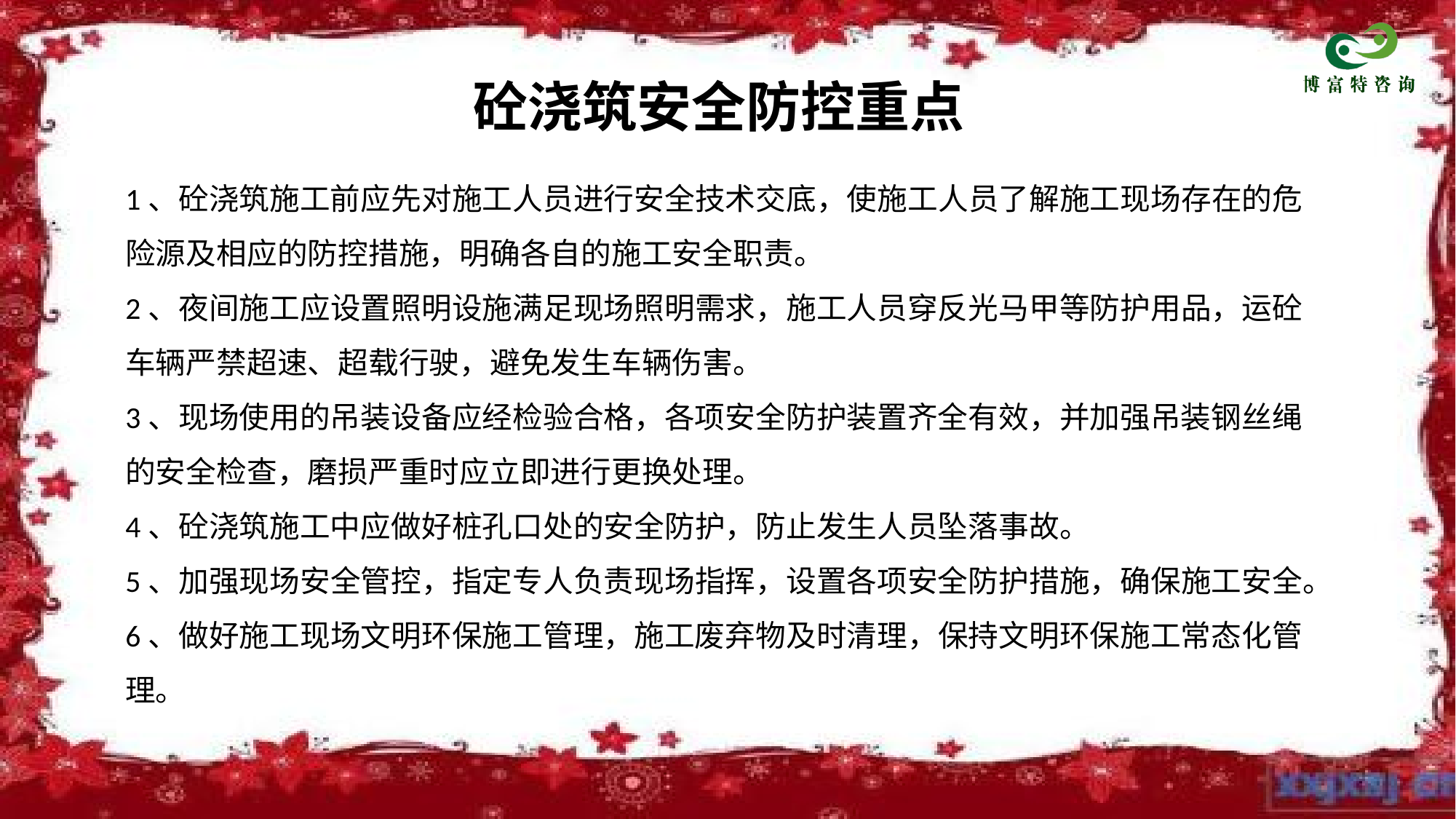

砼浇筑安全防控重点
1、砼浇筑施工前应先对施工人员进行安全技术交底，使施工人员了解施工现场存在的危险源及相应的防控措施，明确各自的施工安全职责。
2、夜间施工应设置照明设施满足现场照明需求，施工人员穿反光马甲等防护用品，运砼车辆严禁超速、超载行驶，避免发生车辆伤害。
3、现场使用的吊装设备应经检验合格，各项安全防护装置齐全有效，并加强吊装钢丝绳的安全检查，磨损严重时应立即进行更换处理。
4、砼浇筑施工中应做好桩孔口处的安全防护，防止发生人员坠落事故。
5、加强现场安全管控，指定专人负责现场指挥，设置各项安全防护措施，确保施工安全。
6、做好施工现场文明环保施工管理，施工废弃物及时清理，保持文明环保施工常态化管理。